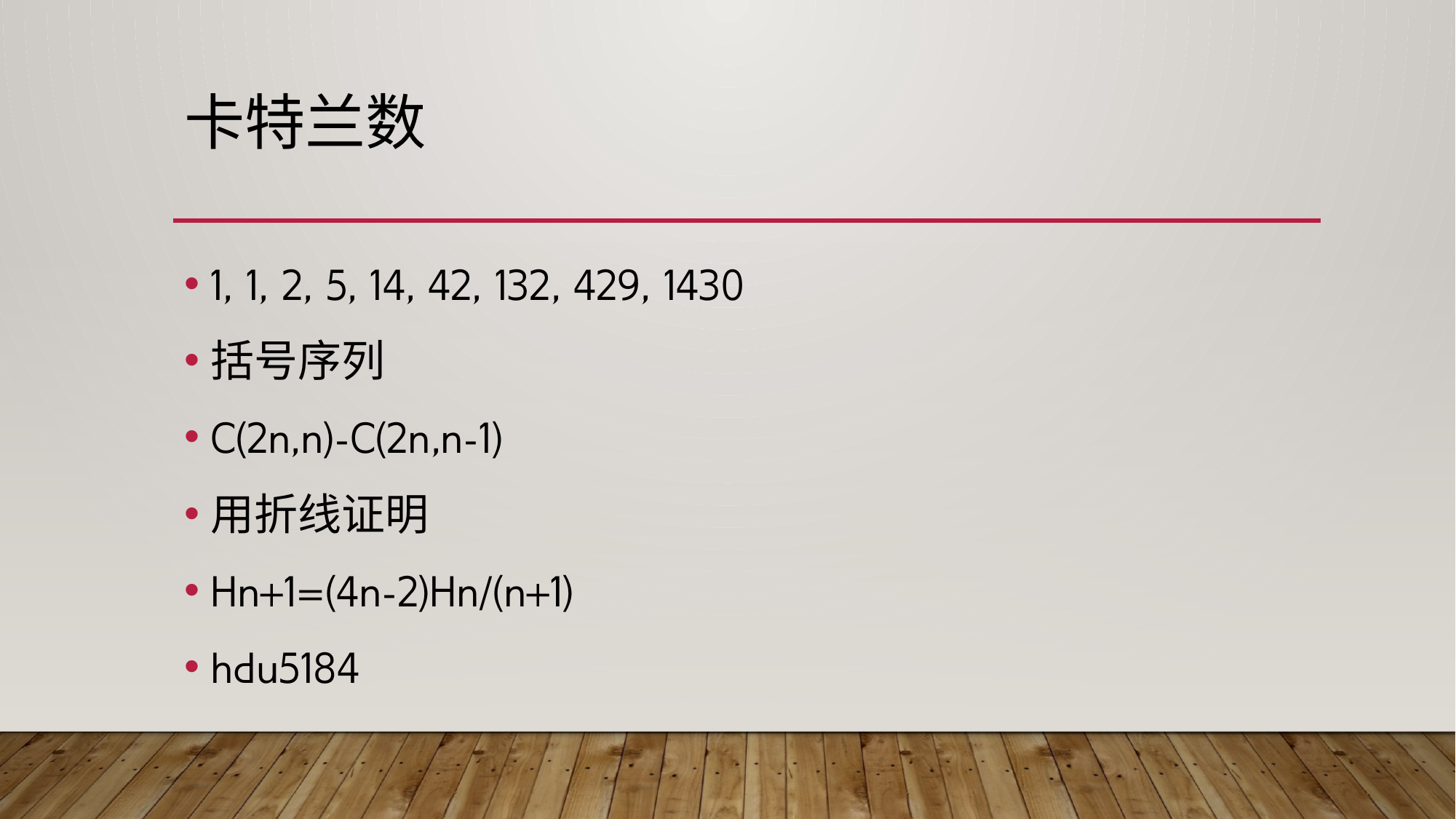

# 卡特兰数
1, 1, 2, 5, 14, 42, 132, 429, 1430
括号序列
C(2n,n)-C(2n,n-1)
用折线证明
Hn+1=(4n-2)Hn/(n+1)
hdu5184